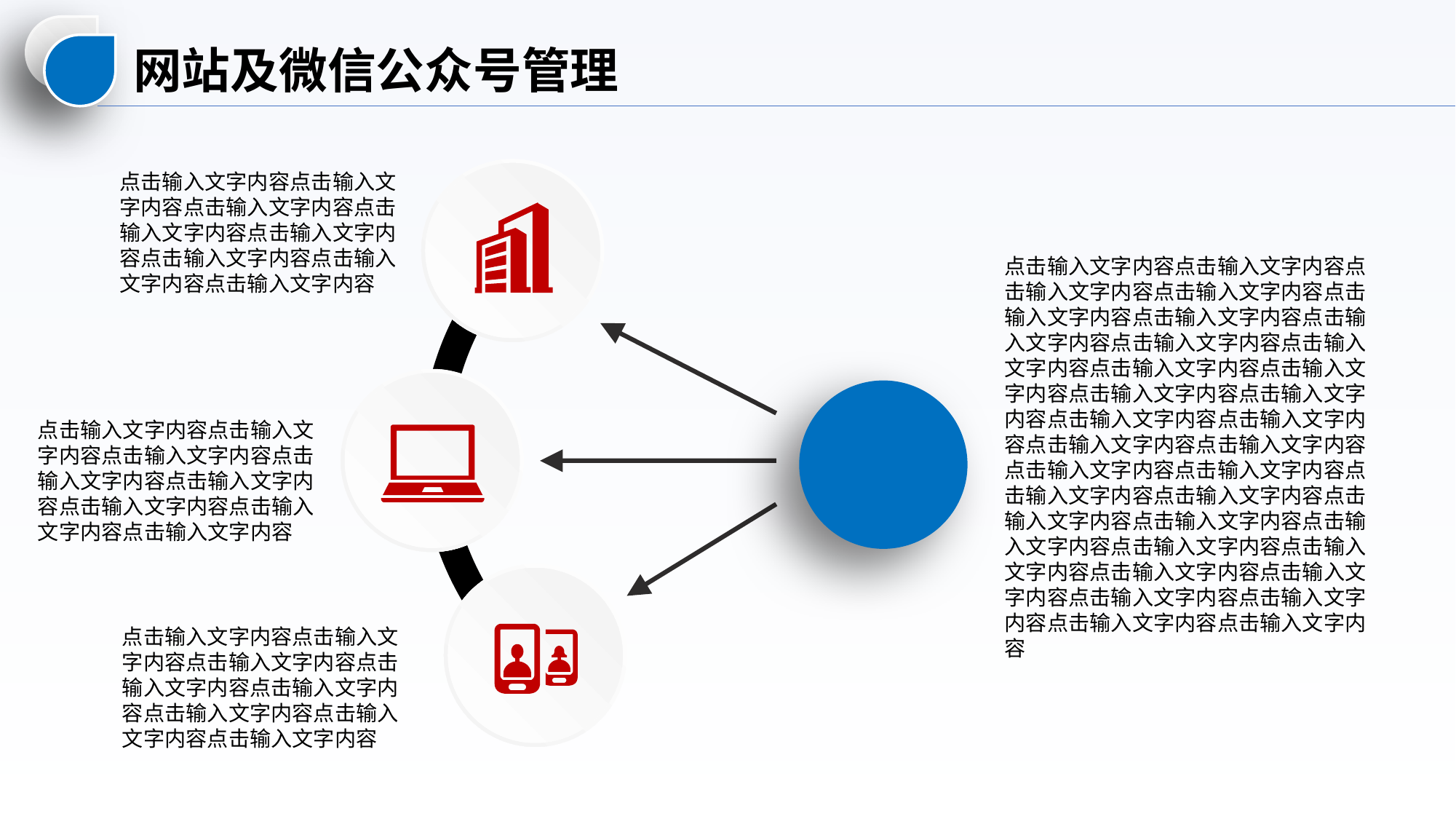

网站及微信公众号管理

点击输入文字内容点击输入文字内容点击输入文字内容点击输入文字内容点击输入文字内容点击输入文字内容点击输入文字内容点击输入文字内容

点击输入文字内容点击输入文字内容点击输入文字内容点击输入文字内容点击输入文字内容点击输入文字内容点击输入文字内容点击输入文字内容点击输入文字内容点击输入文字内容点击输入文字内容点击输入文字内容点击输入文字内容点击输入文字内容点击输入文字内容点击输入文字内容点击输入文字内容点击输入文字内容点击输入文字内容点击输入文字内容点击输入文字内容点击输入文字内容点击输入文字内容点击输入文字内容点击输入文字内容点击输入文字内容点击输入文字内容点击输入文字内容点击输入文字内容点击输入文字内容点击输入文字内容点击输入文字内容

点击输入文字内容点击输入文字内容点击输入文字内容点击输入文字内容点击输入文字内容点击输入文字内容点击输入文字内容点击输入文字内容

点击输入文字内容点击输入文字内容点击输入文字内容点击输入文字内容点击输入文字内容点击输入文字内容点击输入文字内容点击输入文字内容